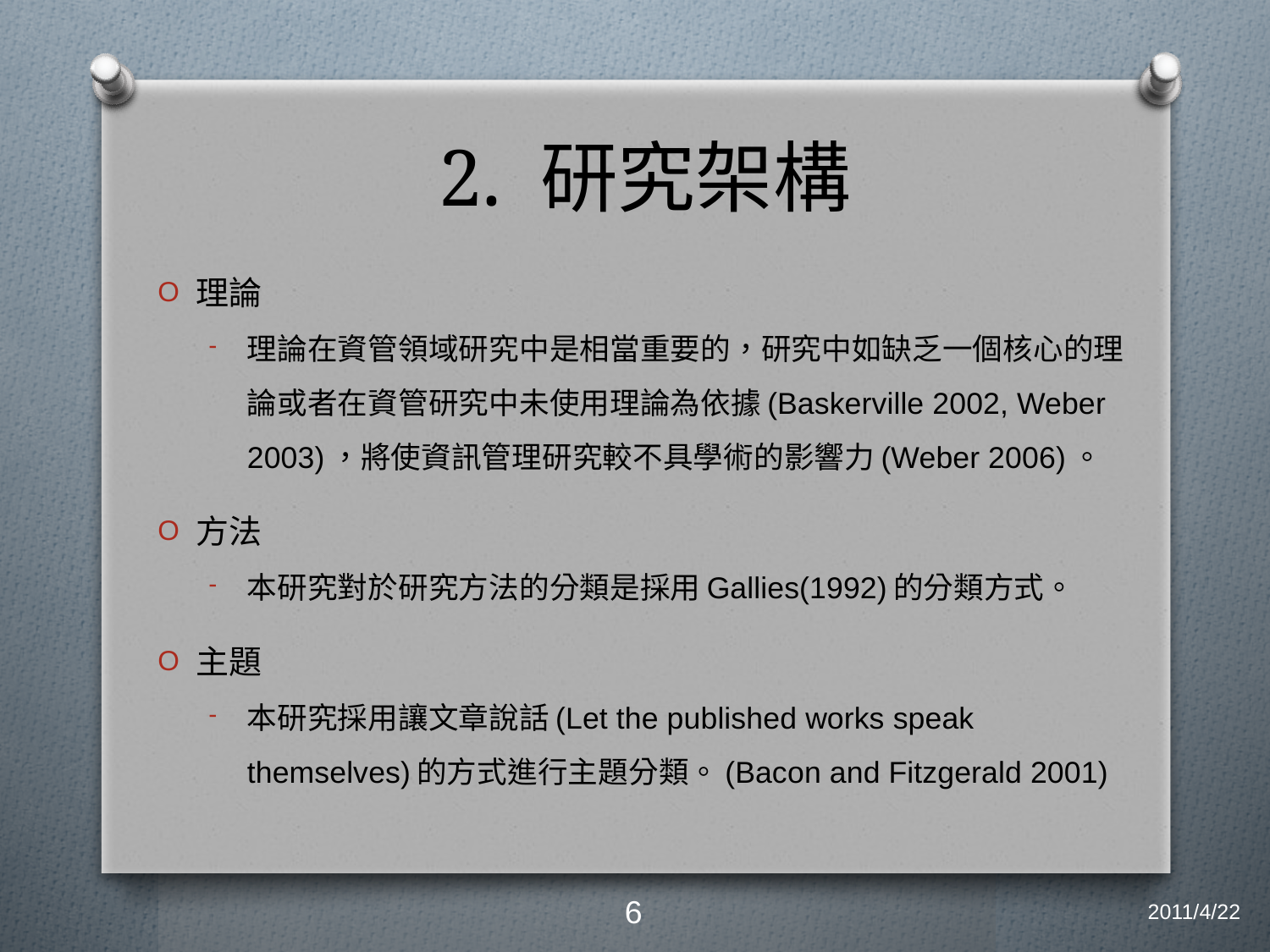

# 2. 研究架構
理論
理論在資管領域研究中是相當重要的，研究中如缺乏一個核心的理論或者在資管研究中未使用理論為依據(Baskerville 2002, Weber 2003)，將使資訊管理研究較不具學術的影響力(Weber 2006)。
方法
本研究對於研究方法的分類是採用Gallies(1992)的分類方式。
主題
本研究採用讓文章說話(Let the published works speak themselves)的方式進行主題分類。(Bacon and Fitzgerald 2001)
6
2011/4/22